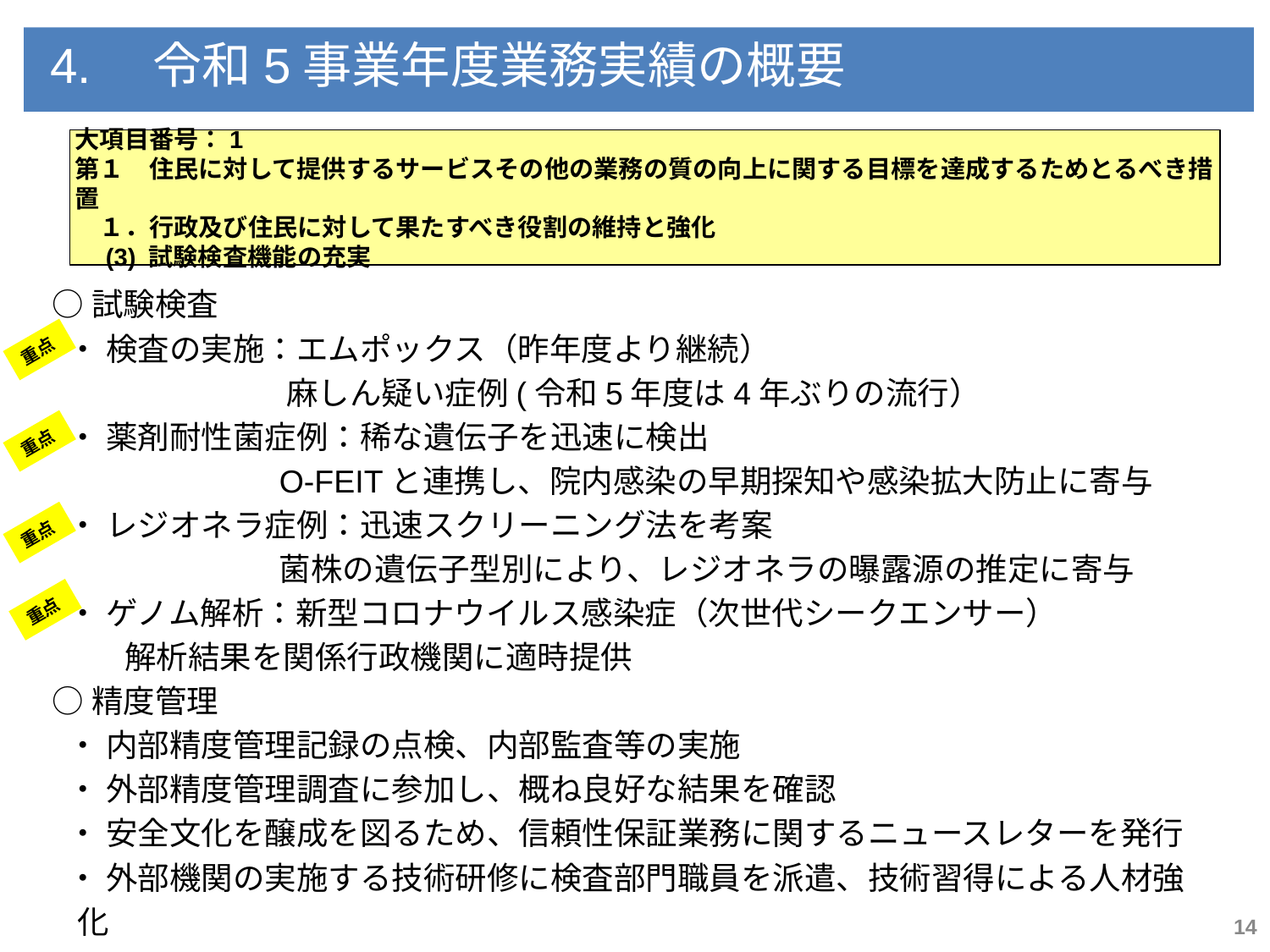

4.　令和5事業年度業務実績の概要
大項目番号：1
第１　住民に対して提供するサービスその他の業務の質の向上に関する目標を達成するためとるべき措置
　１．行政及び住民に対して果たすべき役割の維持と強化
　(3) 試験検査機能の充実
○試験検査
 ・ 検査の実施：エムポックス（昨年度より継続）
　　　　 麻しん疑い症例(令和5年度は4年ぶりの流行）
 ・ 薬剤耐性菌症例：稀な遺伝子を迅速に検出
		O-FEITと連携し、院内感染の早期探知や感染拡大防止に寄与
 ・ レジオネラ症例：迅速スクリーニング法を考案
		菌株の遺伝子型別により、レジオネラの曝露源の推定に寄与
 ・ ゲノム解析：新型コロナウイルス感染症（次世代シークエンサー）
         解析結果を関係行政機関に適時提供
○精度管理
 ・ 内部精度管理記録の点検、内部監査等の実施
 ・ 外部精度管理調査に参加し、概ね良好な結果を確認
 ・ 安全文化を醸成を図るため、信頼性保証業務に関するニュースレターを発行
 ・ 外部機関の実施する技術研修に検査部門職員を派遣、技術習得による人材強化
重点
重点
重点
重点
14